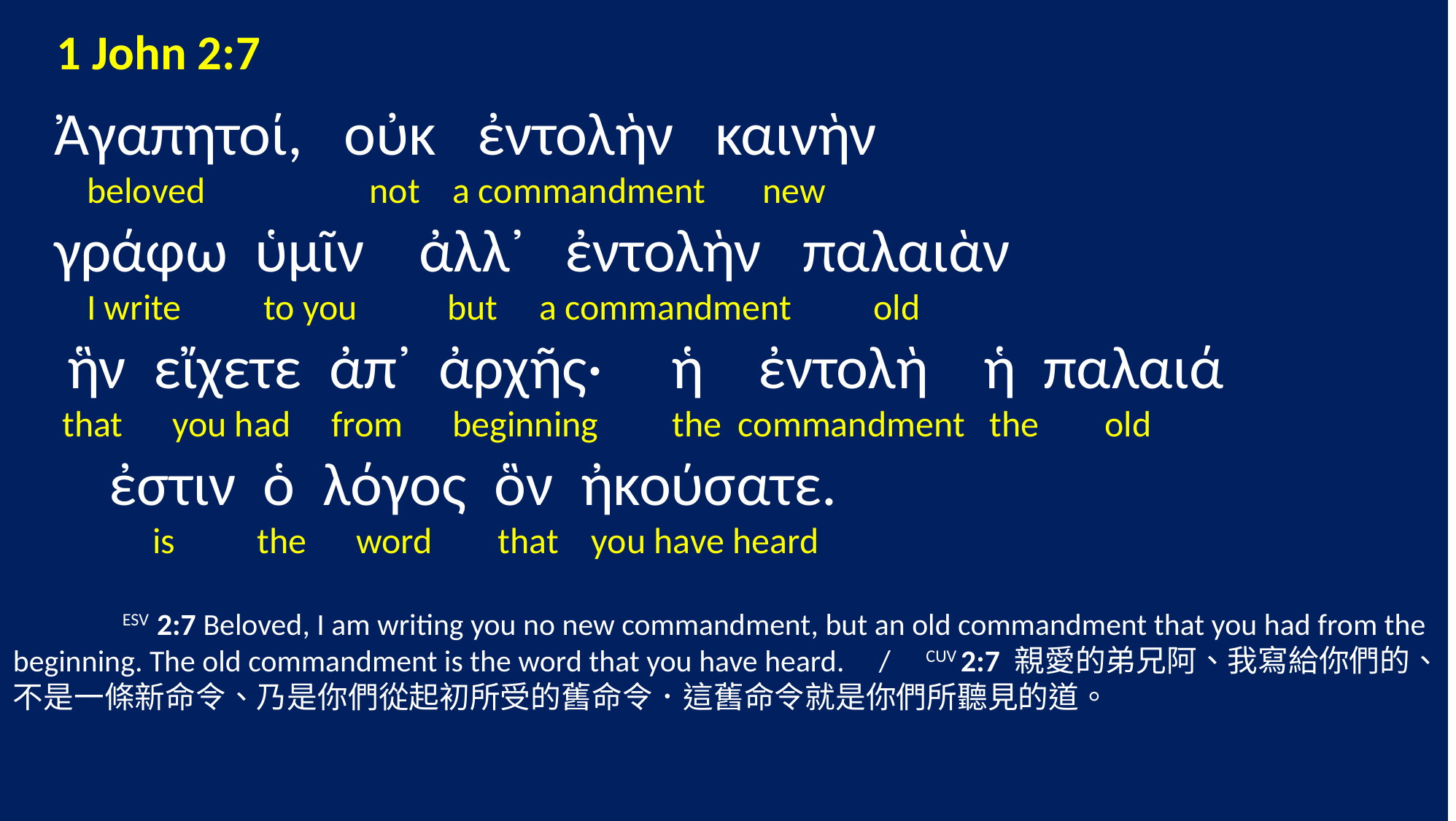

1 John 2:7

   Ἀγαπητοί,   οὐκ   ἐντολὴν   καινὴν
         beloved                    not    a commandment       new
   γράφω  ὑμῖν    ἀλλ᾽   ἐντολὴν   παλαιὰν
         I write          to you           but     a commandment          old
    ἣν  εἴχετε  ἀπ᾽  ἀρχῆς·     ἡ    ἐντολὴ    ἡ  παλαιά
      that      you had     from      beginning         the  commandment   the        old
       ἐστιν  ὁ  λόγος  ὃν  ἠκούσατε.
                 is          the      word        that    you have heard

	ESV  2:7 Beloved, I am writing you no new commandment, but an old commandment that you had from the beginning. The old commandment is the word that you have heard.     /     CUV 2:7 親愛的弟兄阿、我寫給你們的、不是一條新命令、乃是你們從起初所受的舊命令．這舊命令就是你們所聽見的道。